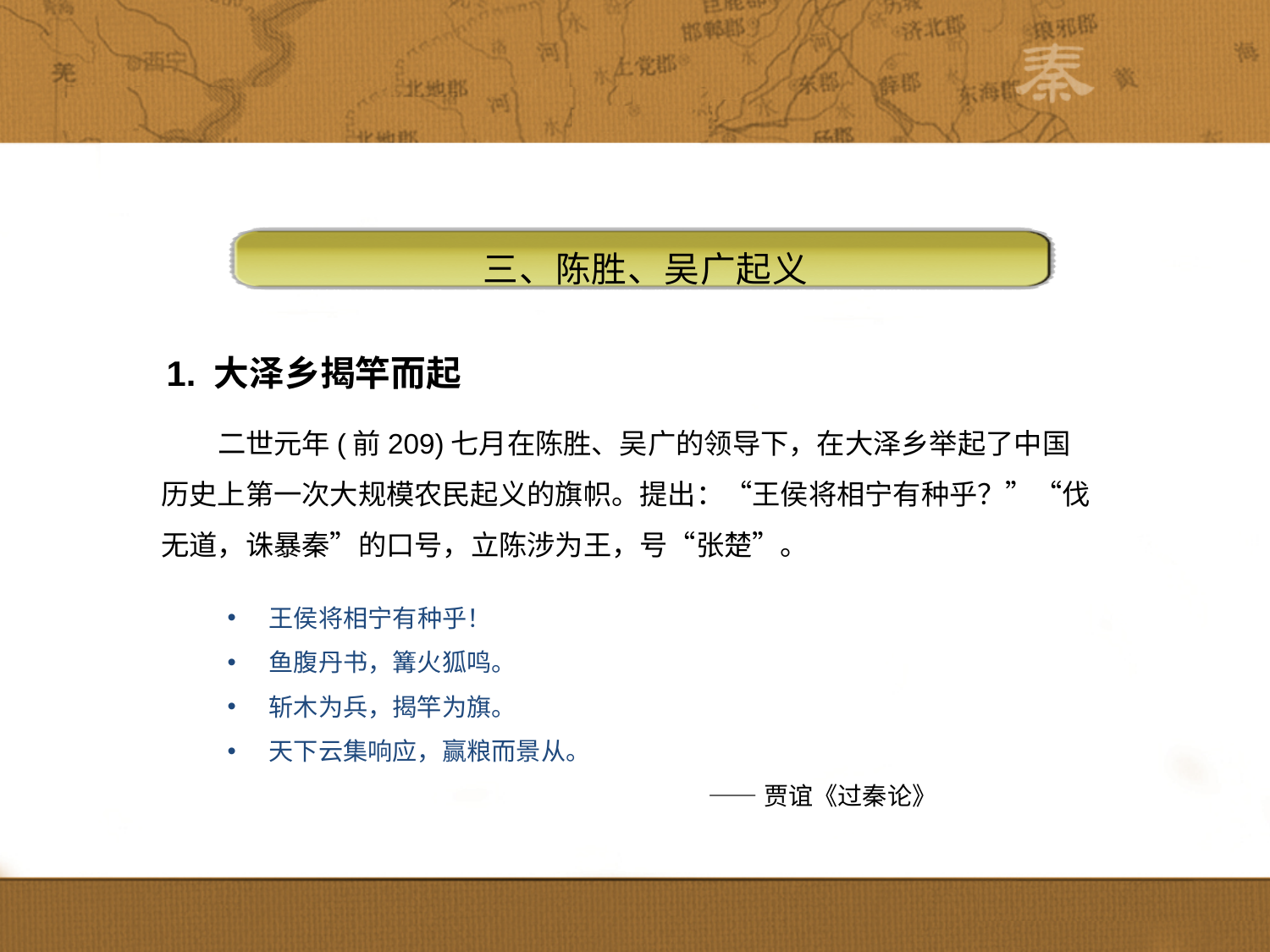

三、陈胜、吴广起义
1. 大泽乡揭竿而起
　　二世元年(前209)七月在陈胜、吴广的领导下，在大泽乡举起了中国历史上第一次大规模农民起义的旗帜。提出：“王侯将相宁有种乎？”“伐无道，诛暴秦”的口号，立陈涉为王，号“张楚”。

 王侯将相宁有种乎！
 鱼腹丹书，篝火狐鸣。
 斩木为兵，揭竿为旗。
 天下云集响应，赢粮而景从。
——贾谊《过秦论》